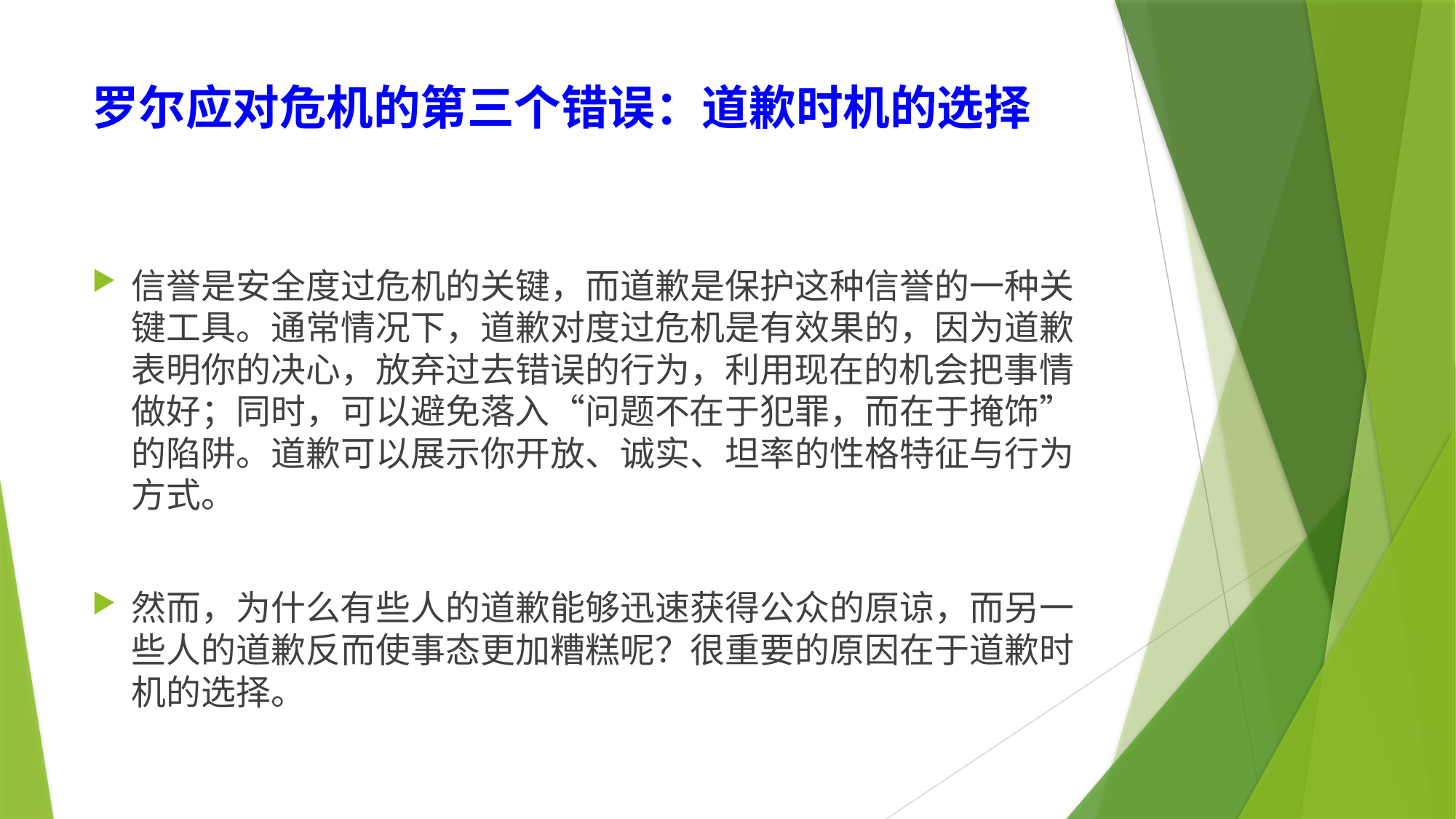

# 罗尔应对危机的第三个错误：道歉时机的选择
信誉是安全度过危机的关键，而道歉是保护这种信誉的一种关键工具。通常情况下，道歉对度过危机是有效果的，因为道歉表明你的决心，放弃过去错误的行为，利用现在的机会把事情做好；同时，可以避免落入“问题不在于犯罪，而在于掩饰”的陷阱。道歉可以展示你开放、诚实、坦率的性格特征与行为方式。

然而，为什么有些人的道歉能够迅速获得公众的原谅，而另一些人的道歉反而使事态更加糟糕呢？很重要的原因在于道歉时机的选择。